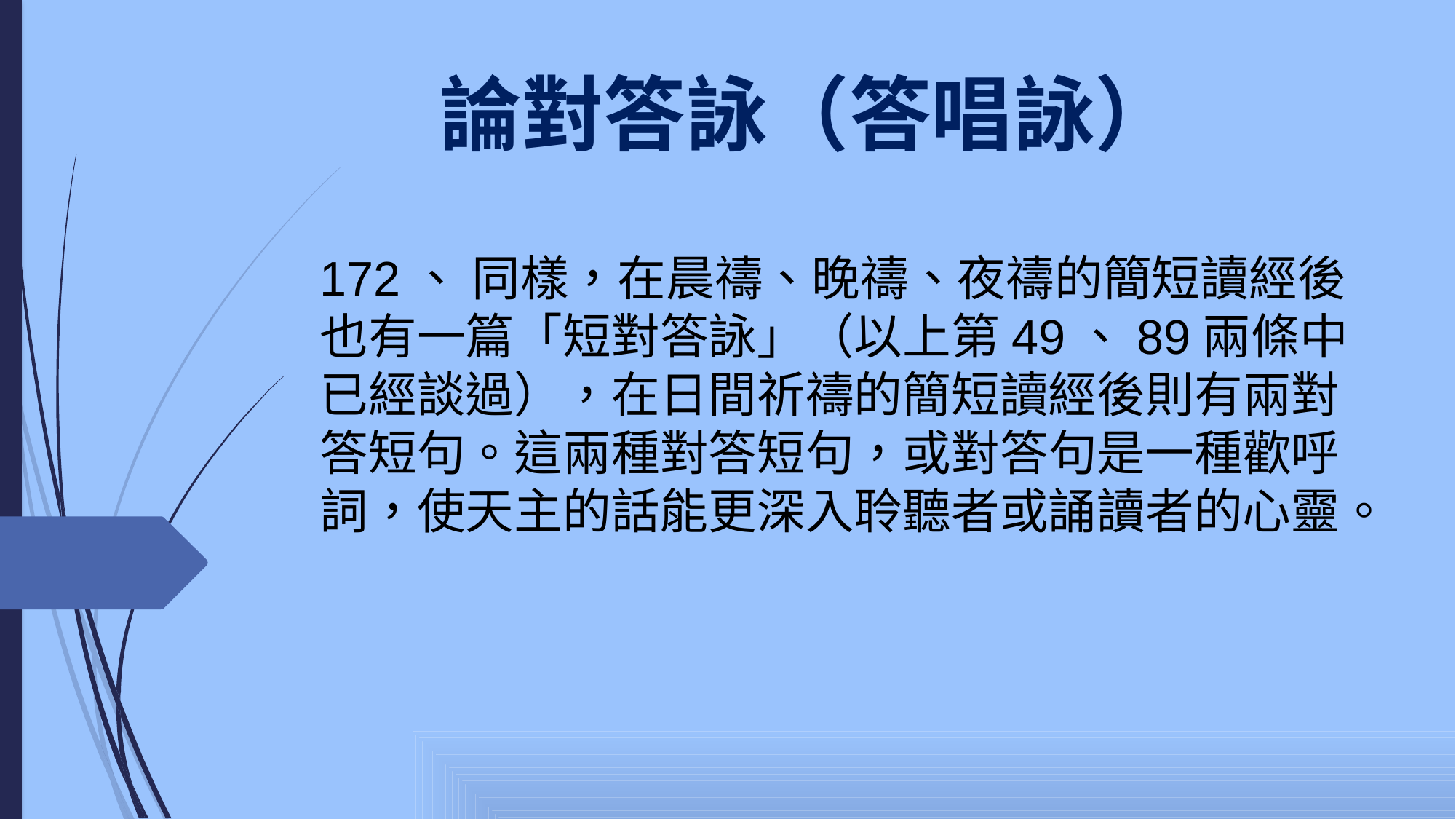

# 論對答詠（答唱詠）
172、 同樣，在晨禱、晚禱、夜禱的簡短讀經後也有一篇「短對答詠」（以上第49、89兩條中已經談過），在日間祈禱的簡短讀經後則有兩對答短句。這兩種對答短句，或對答句是一種歡呼詞，使天主的話能更深入聆聽者或誦讀者的心靈。